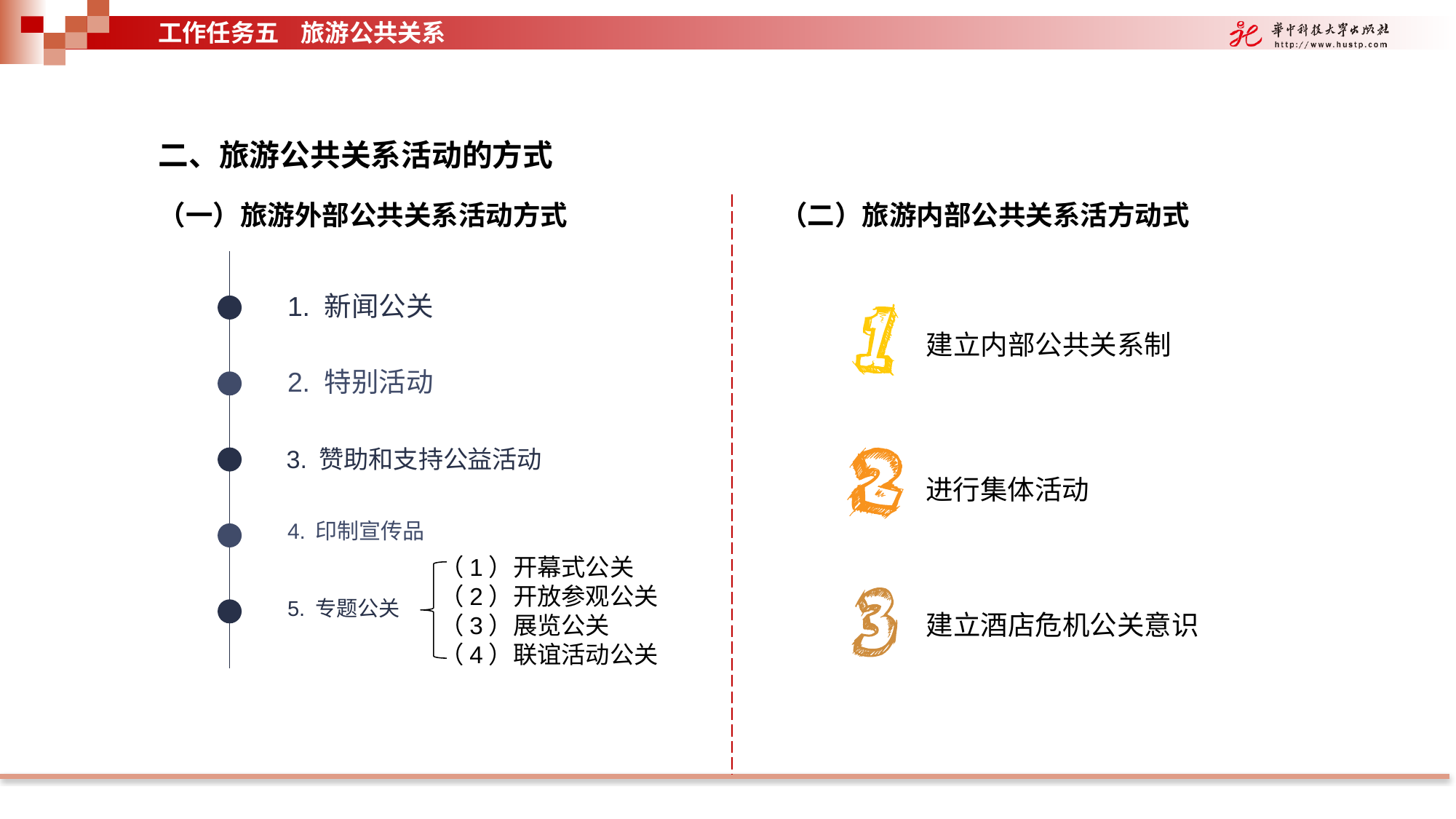

工作任务五    旅游公共关系
二、旅游公共关系活动的方式
（一）旅游外部公共关系活动方式
（二）旅游内部公共关系活方动式

1. 新闻公关

建立内部公共关系制
2. 特别活动

3. 赞助和支持公益活动

进行集体活动

4. 印制宣传品

（1）开幕式公关
（2）开放参观公关
（3）展览公关
（4）联谊活动公关

5. 专题公关

建立酒店危机公关意识